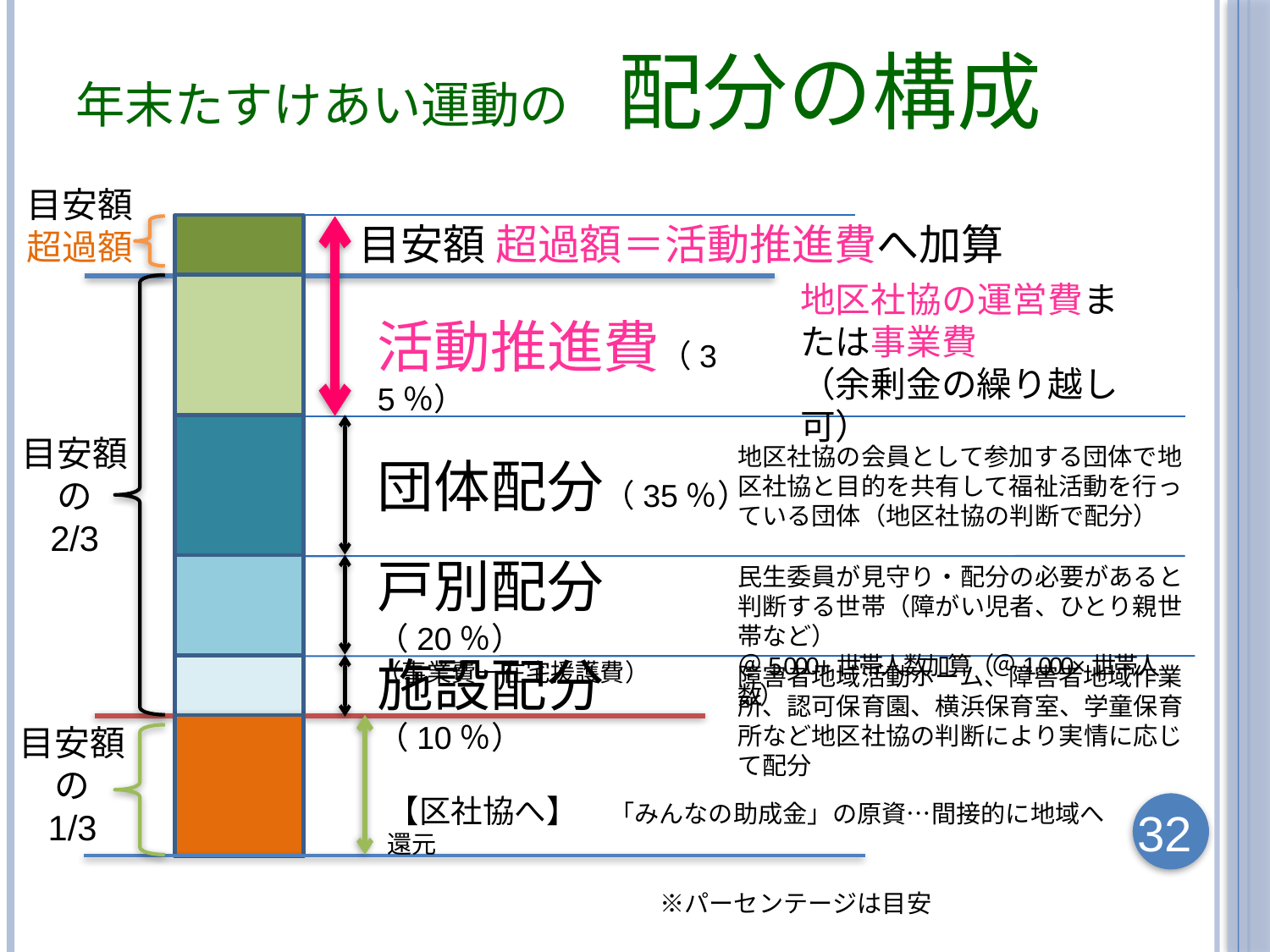

# 年末たすけあい運動の　配分の構成
目安額
超過額
目安額 超過額＝活動推進費へ加算

地区社協の運営費または事業費
（余剰金の繰り越し可）

活動推進費（35％）

目安額の
2/3
地区社協の会員として参加する団体で地区社協と目的を共有して福祉活動を行っている団体（地区社協の判断で配分）
団体配分（35％）
戸別配分（20％）
（事業費－在宅援護費）

民生委員が見守り・配分の必要があると判断する世帯（障がい児者、ひとり親世帯など）
＠5,000+世帯人数加算（＠1,000×世帯人数）
施設配分（10％）
障害者地域活動ホーム、障害者地域作業所、認可保育園、横浜保育室、学童保育所など地区社協の判断により実情に応じて配分
目安額の
1/3

【区社協へ】　「みんなの助成金」の原資…間接的に地域へ還元

　　　　　　　　　　　※パーセンテージは目安

32